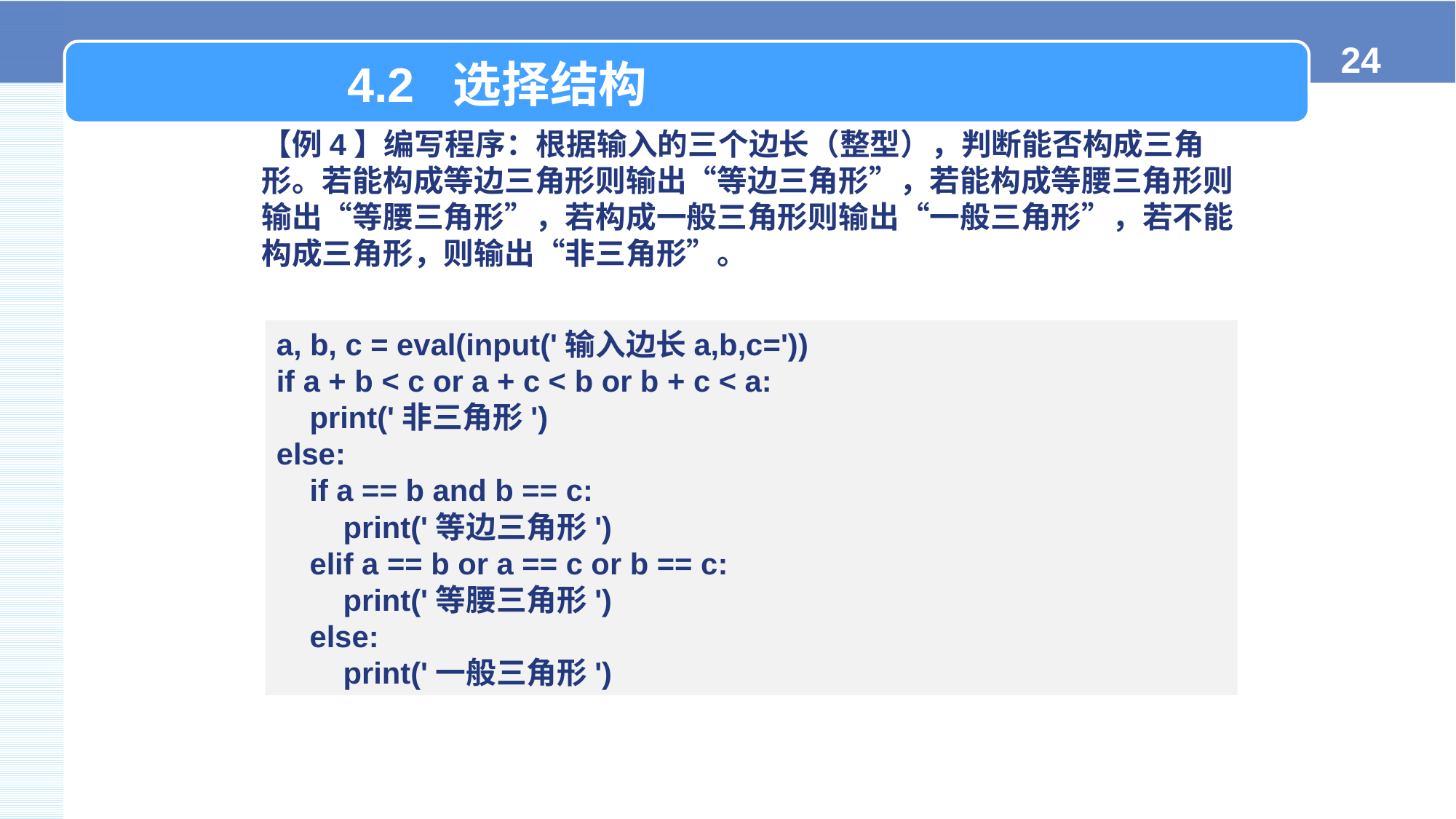

4.2  选择结构
【例4】编写程序：根据输入的三个边长（整型），判断能否构成三角形。若能构成等边三角形则输出“等边三角形”，若能构成等腰三角形则输出“等腰三角形”，若构成一般三角形则输出“一般三角形”，若不能构成三角形，则输出“非三角形”。
a, b, c = eval(input('输入边长a,b,c='))
if a + b < c or a + c < b or b + c < a:
    print('非三角形')
else:
    if a == b and b == c:
        print('等边三角形')
    elif a == b or a == c or b == c:
        print('等腰三角形')
    else:
        print('一般三角形')